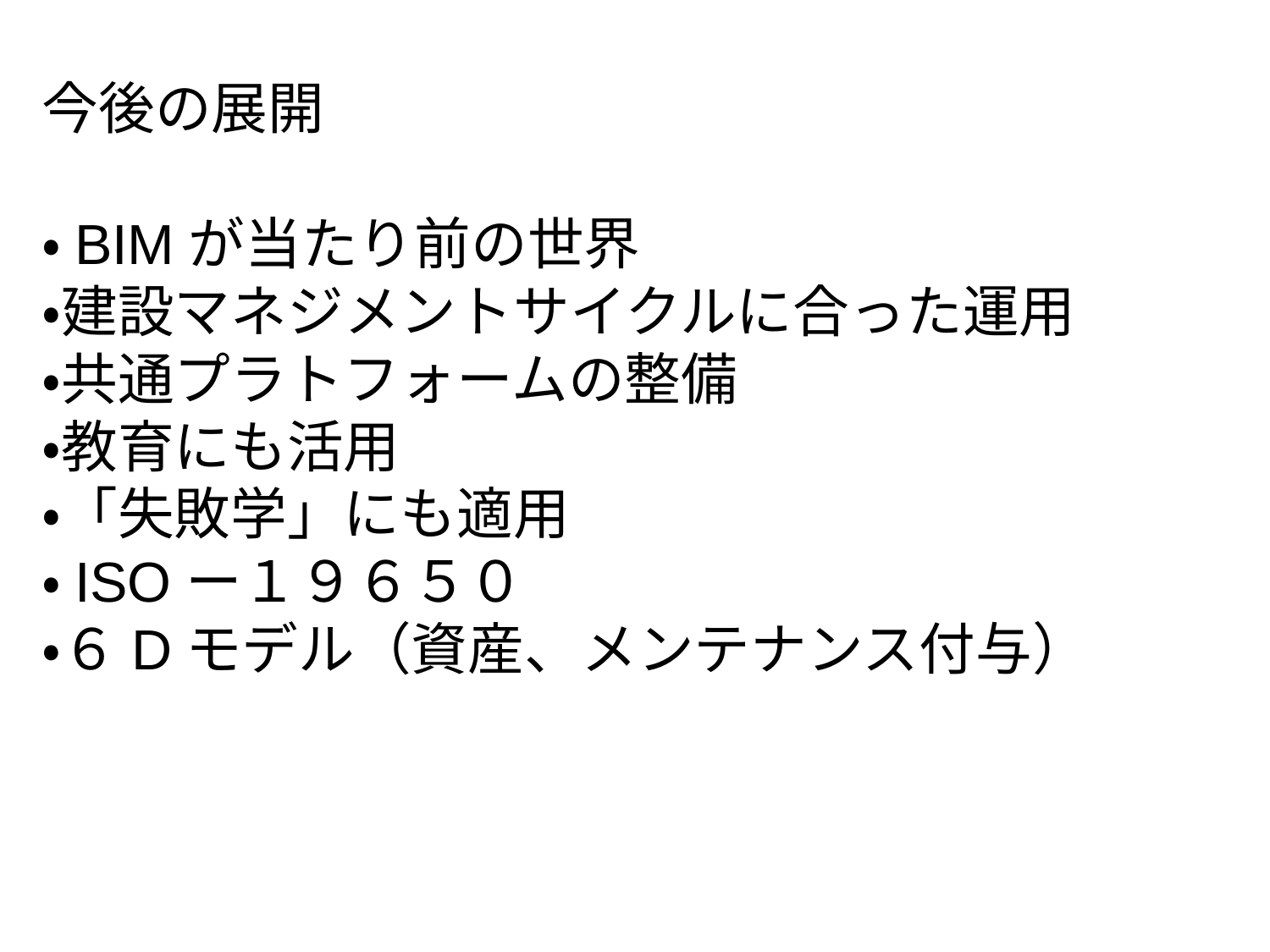

今後の展開

・BIMが当たり前の世界
・建設マネジメントサイクルに合った運用
・共通プラトフォームの整備
・教育にも活用
・「失敗学」にも適用
・ISOー１９６５０
・６Dモデル（資産、メンテナンス付与）